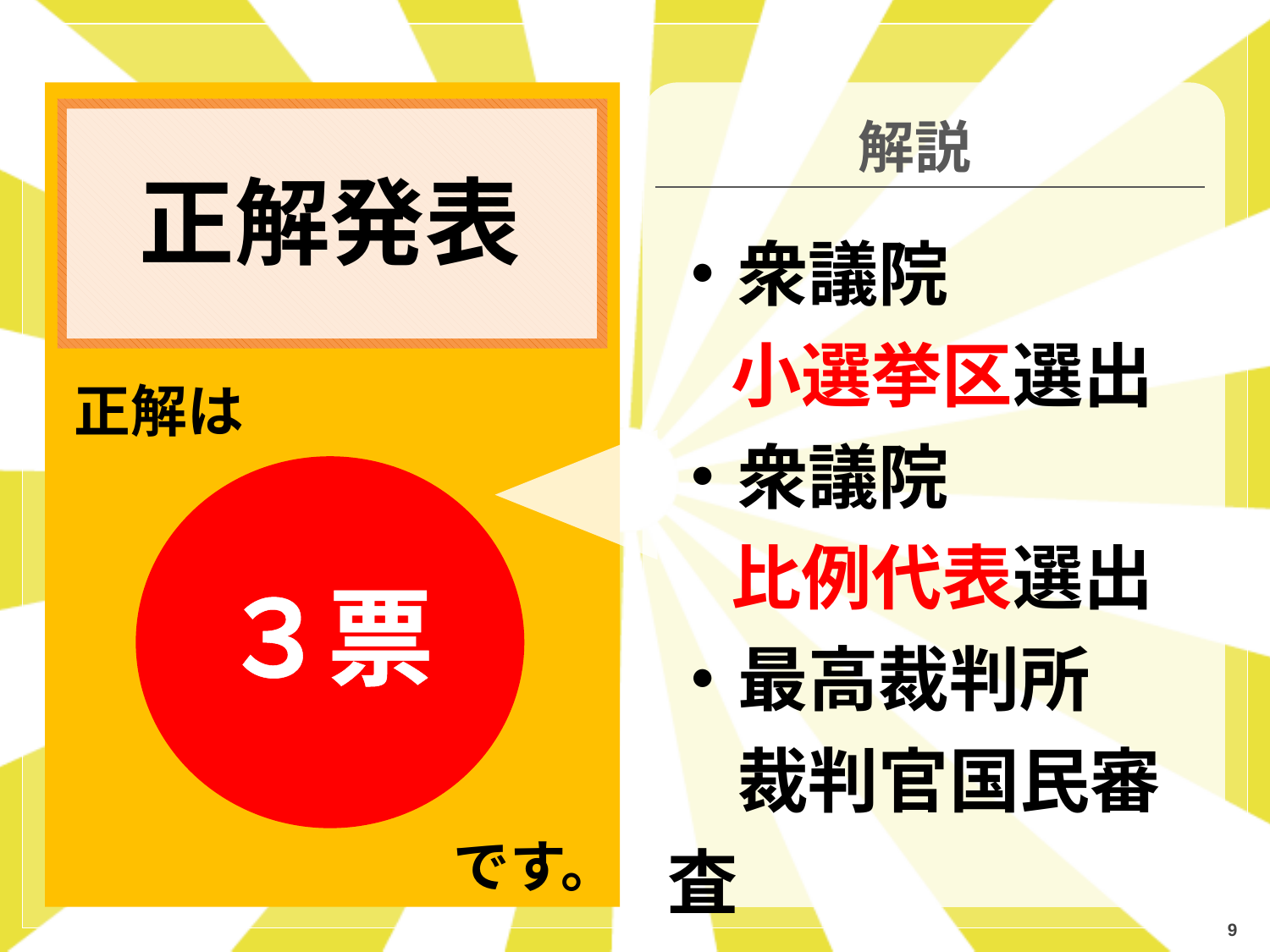

解説
正解発表
・衆議院
小選挙区選出
・衆議院
比例代表選出
・最高裁判所　　裁判官国民審査
正解は

３票
です。
9